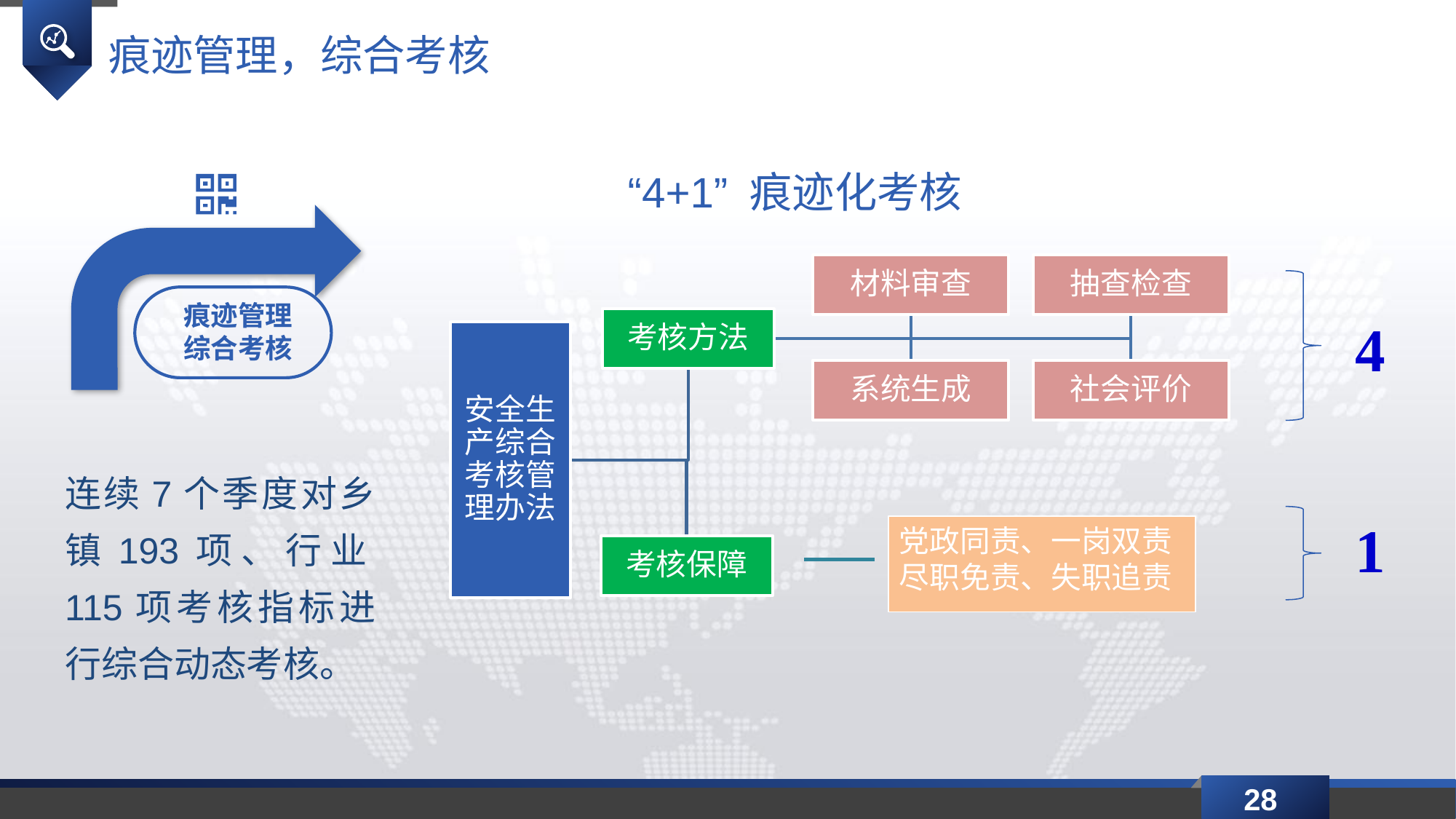

痕迹管理，综合考核
“4+1” 痕迹化考核
材料审查
抽查检查

4
考核方法

安全生产综合考核管理办法

系统生成
社会评价

1
党政同责、一岗双责
尽职免责、失职追责
考核保障

痕迹管理
综合考核
连续7个季度对乡镇193项、行业115项考核指标进行综合动态考核。

28

延时符